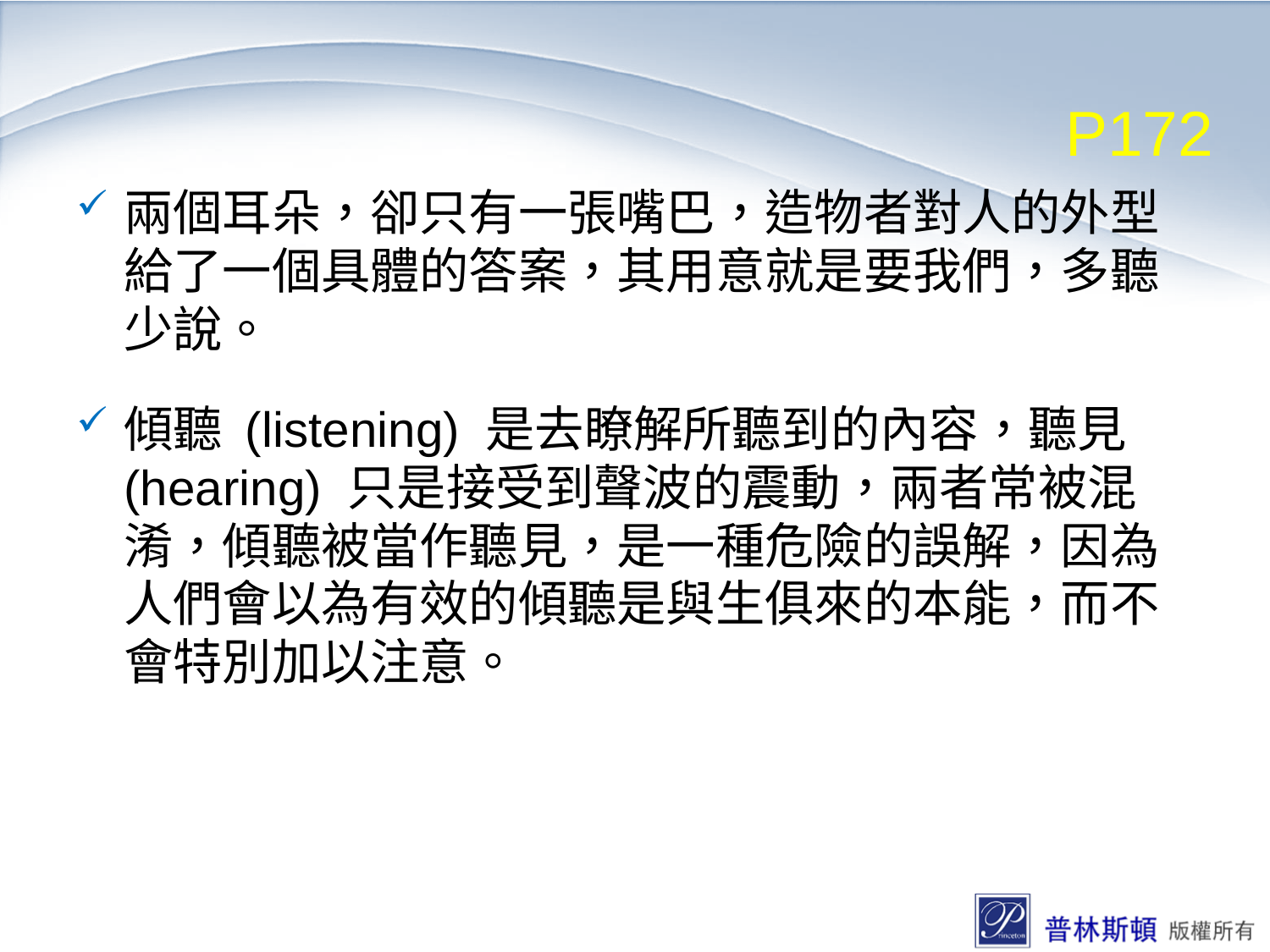

P172
兩個耳朵，卻只有一張嘴巴，造物者對人的外型給了一個具體的答案，其用意就是要我們，多聽少說。
傾聽 (listening) 是去瞭解所聽到的內容，聽見 (hearing) 只是接受到聲波的震動，兩者常被混淆，傾聽被當作聽見，是一種危險的誤解，因為人們會以為有效的傾聽是與生俱來的本能，而不會特別加以注意。